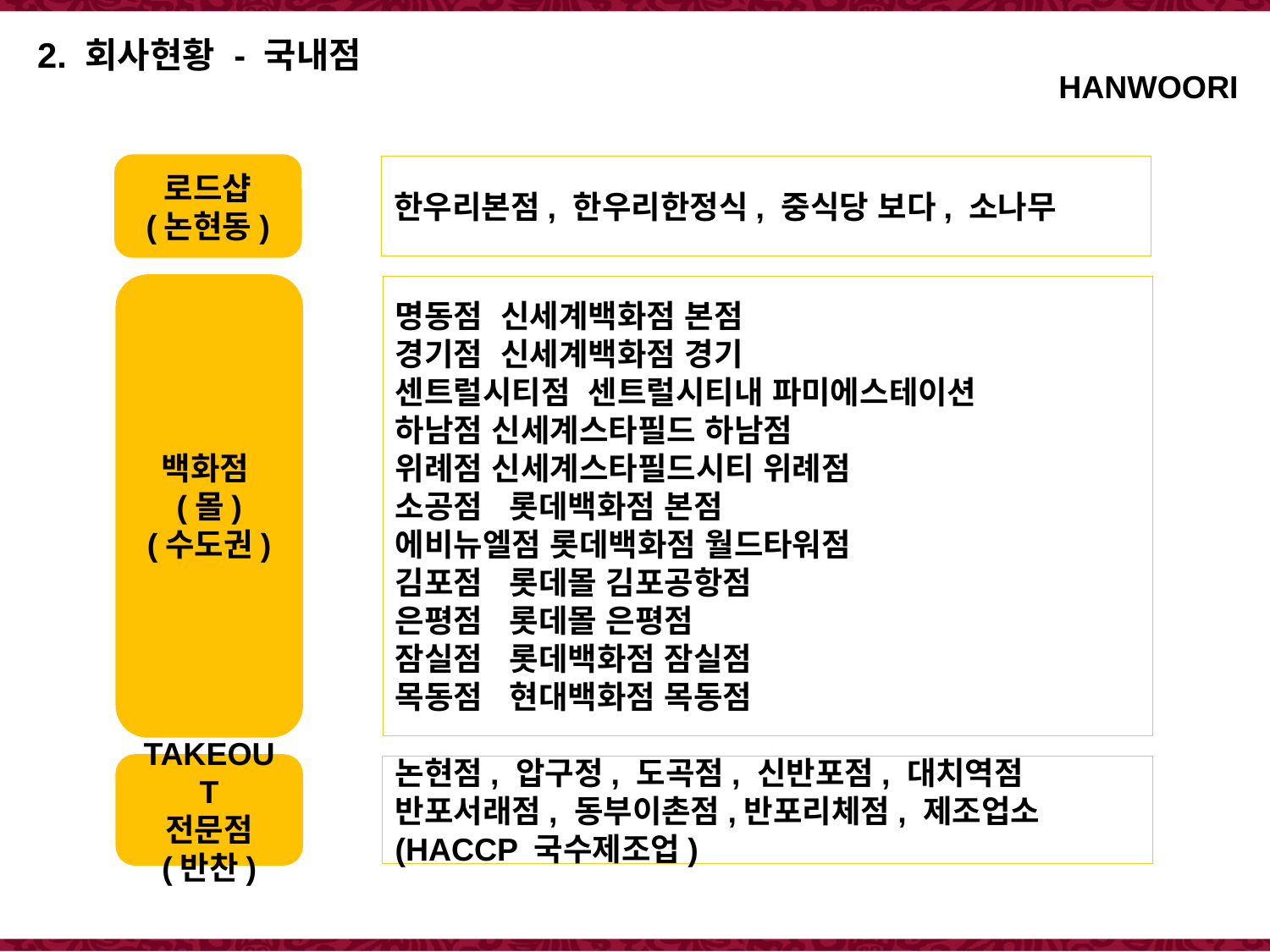

2. 회사현황 - 국내점
   HANWOORI
한우리본점, 한우리한정식, 중식당 보다, 소나무
로드샵
(논현동)
백화점(몰)
(수도권)
명동점  신세계백화점 본점
경기점  신세계백화점 경기
센트럴시티점  센트럴시티내 파미에스테이션
하남점 신세계스타필드 하남점
위례점 신세계스타필드시티 위례점
소공점   롯데백화점 본점
에비뉴엘점 롯데백화점 월드타워점
김포점   롯데몰 김포공항점
은평점   롯데몰 은평점
잠실점   롯데백화점 잠실점
목동점   현대백화점 목동점
논현점, 압구정, 도곡점, 신반포점, 대치역점
반포서래점, 동부이촌점,반포리체점, 제조업소(HACCP 국수제조업)
TAKEOUT
전문점
(반찬)